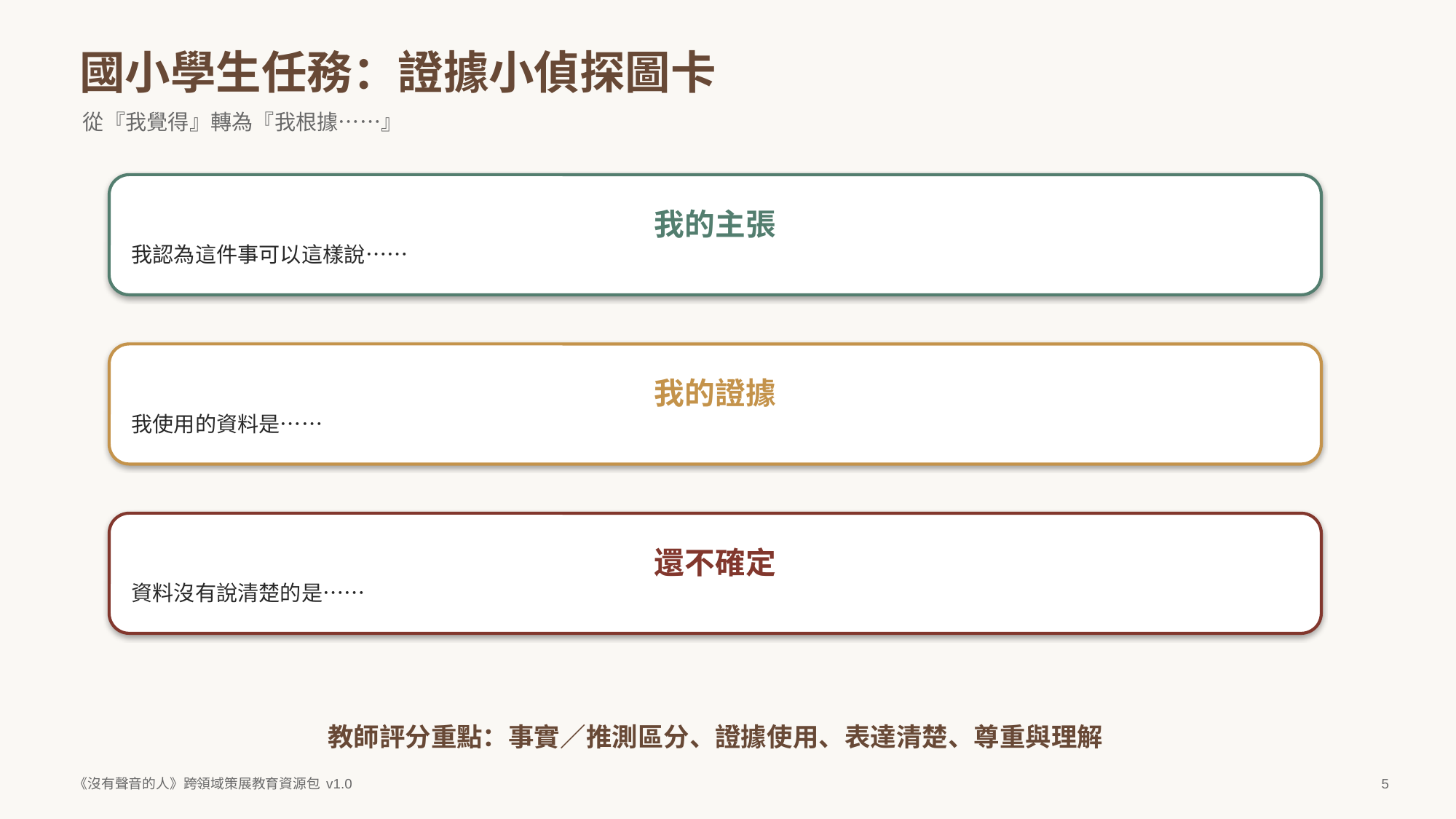

國小學生任務：證據小偵探圖卡
從『我覺得』轉為『我根據……』
我的主張
我認為這件事可以這樣說……
我的證據
我使用的資料是……
還不確定
資料沒有說清楚的是……
教師評分重點：事實／推測區分、證據使用、表達清楚、尊重與理解
《沒有聲音的人》跨領域策展教育資源包 v1.0
5